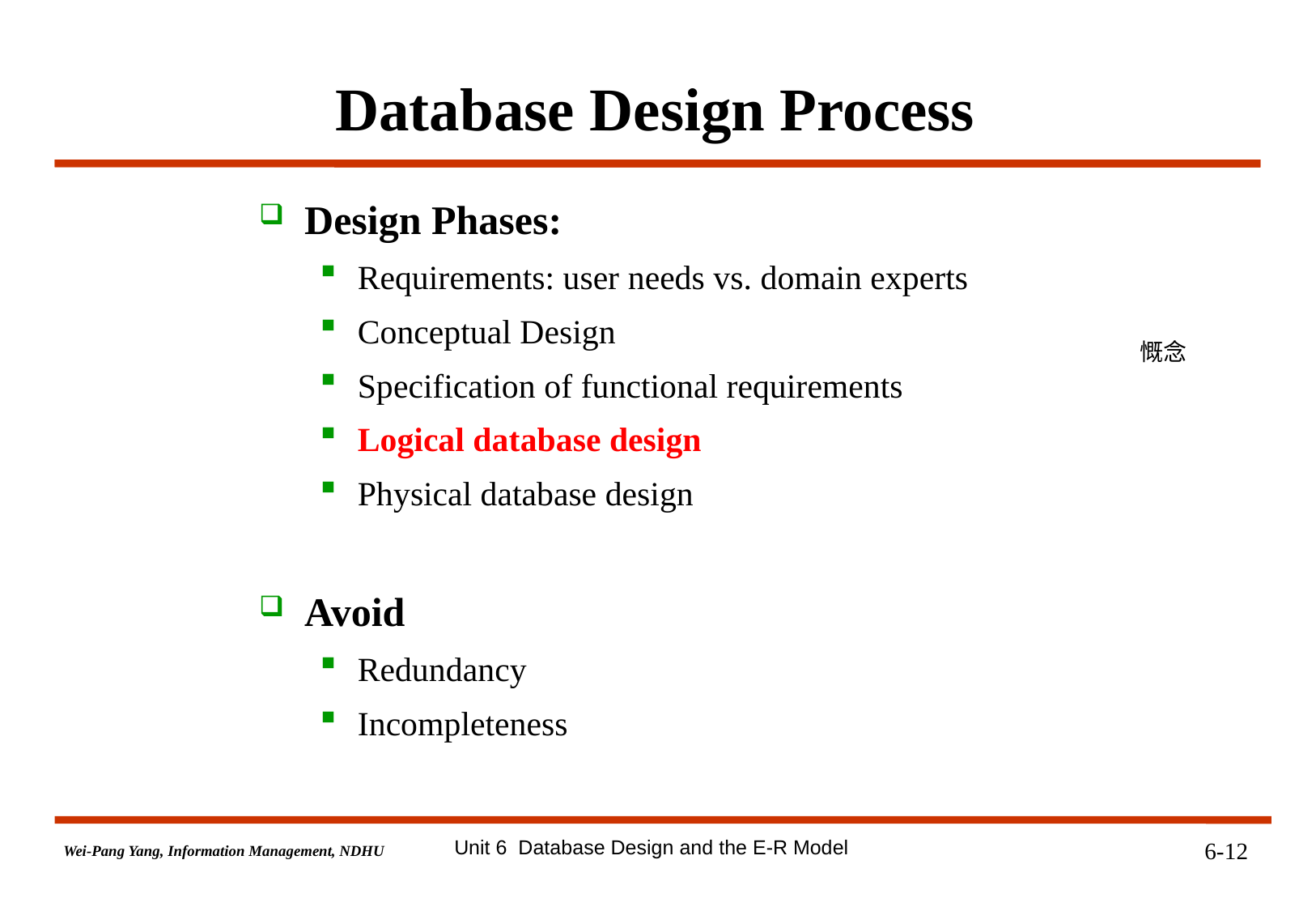

# Database Design Process
Design Phases:
Requirements: user needs vs. domain experts
Conceptual Design
Specification of functional requirements
Logical database design
Physical database design

Avoid
Redundancy
Incompleteness
慨念
Unit 6  Database Design and the E-R Model
6-12